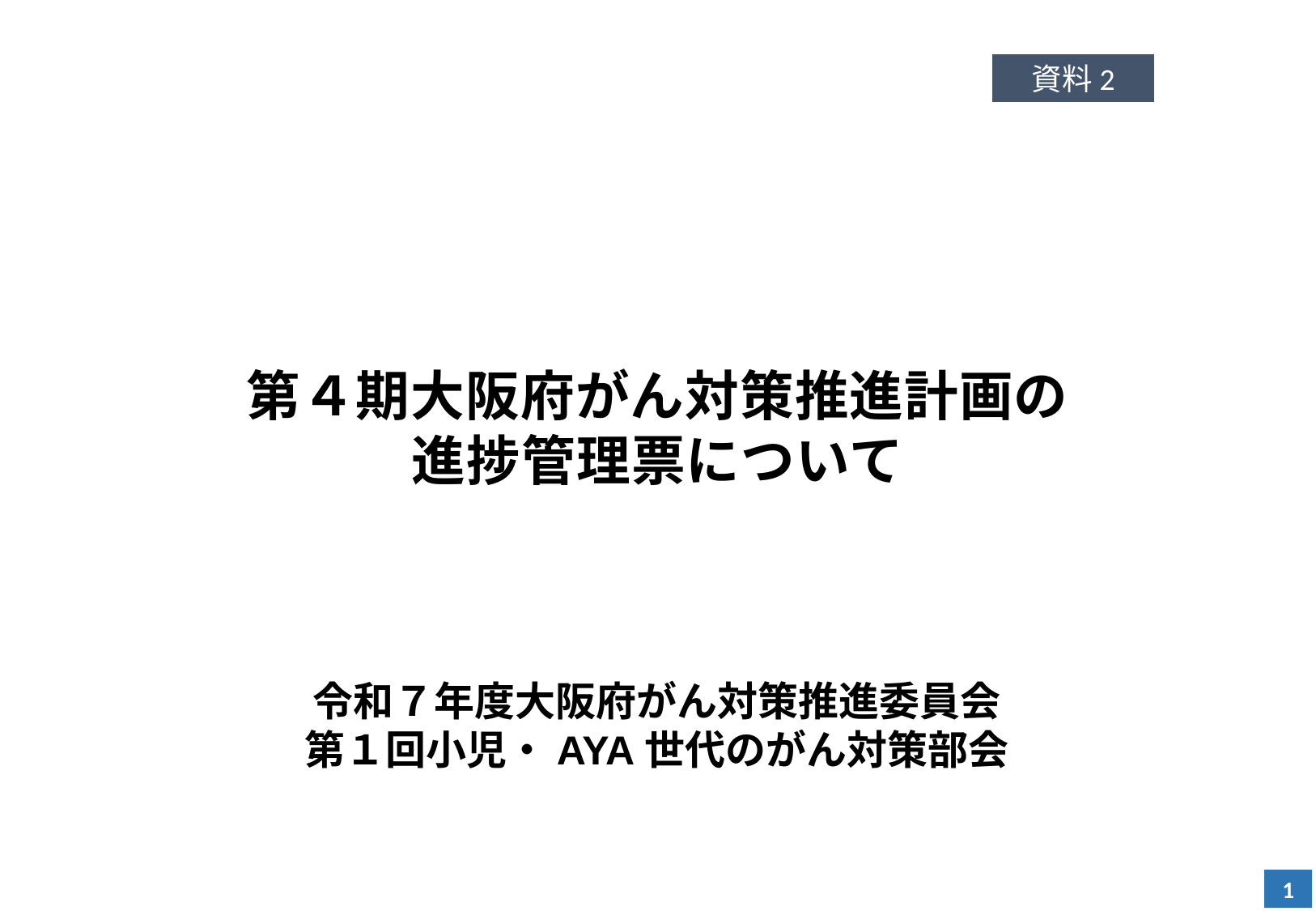

資料2
第４期大阪府がん対策推進計画の
進捗管理票について
令和７年度大阪府がん対策推進委員会
第１回小児・AYA世代のがん対策部会
1